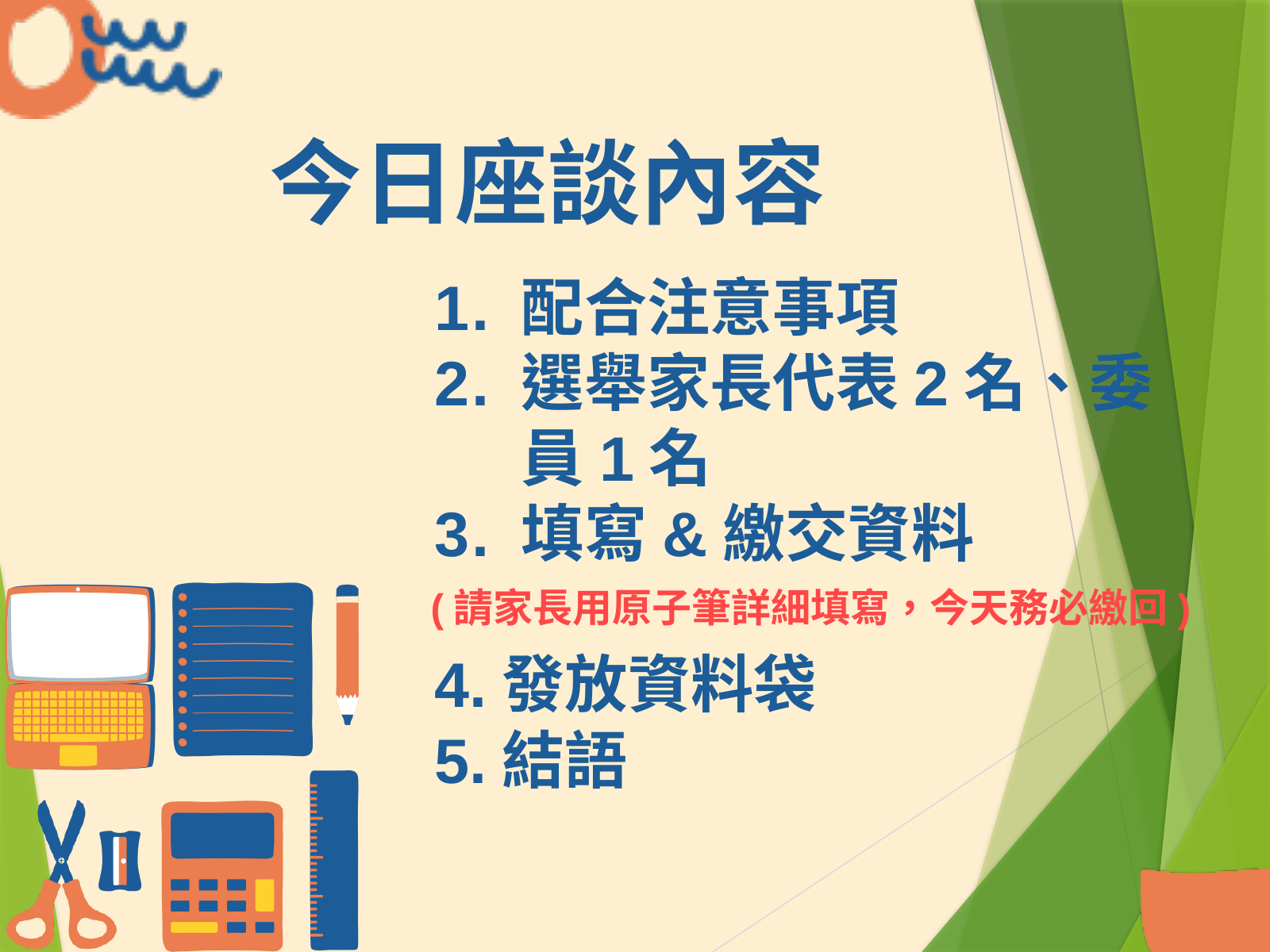

今日座談內容
配合注意事項
選舉家長代表2名、委員1名
填寫&繳交資料

4.發放資料袋
5.結語

(請家長用原子筆詳細填寫，今天務必繳回)